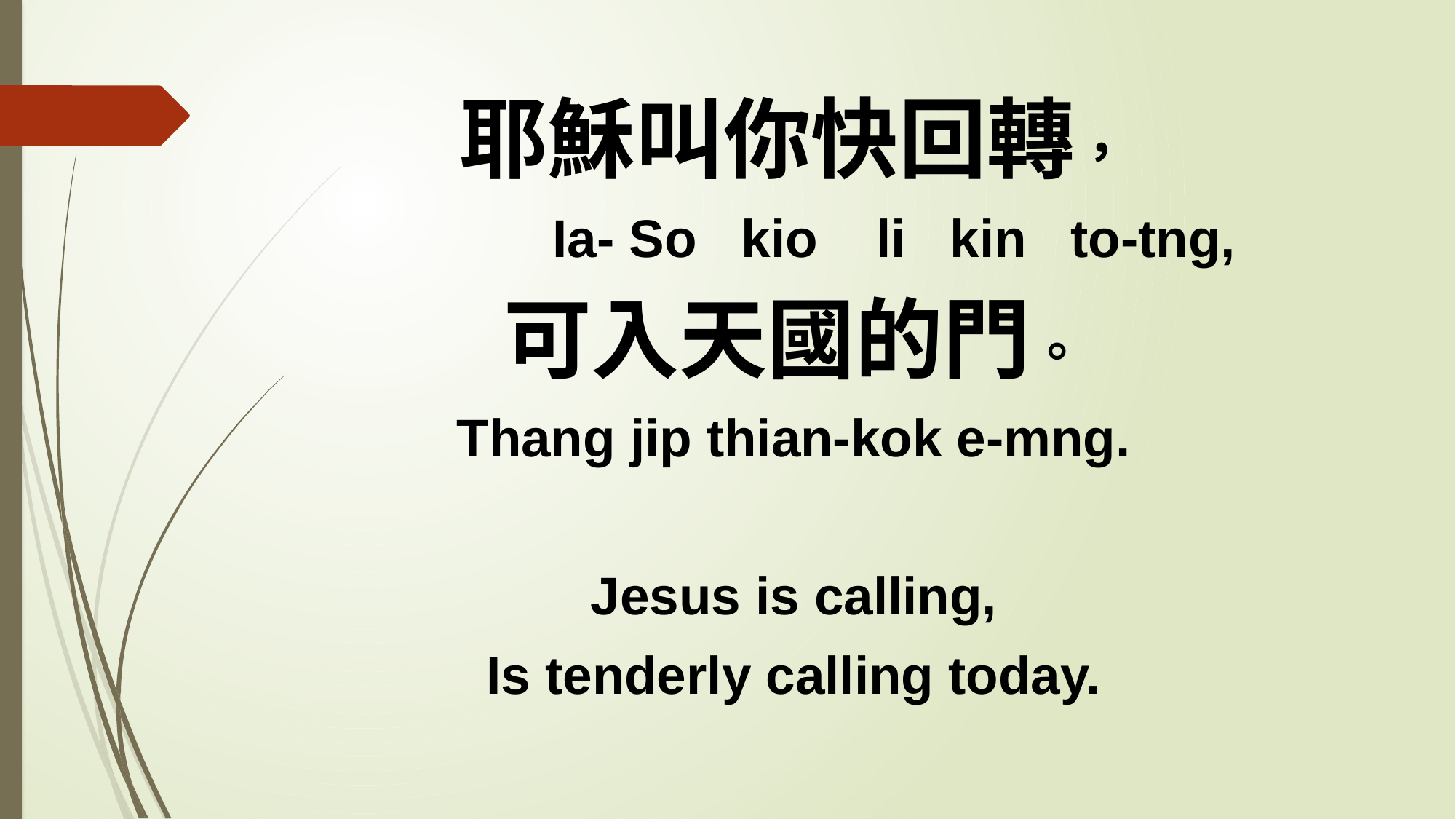

耶穌叫你快回轉，
                   Ia- So   kio    li   kin   to-tng,
可入天國的門。
Thang jip thian-kok e-mng.

Jesus is calling,
Is tenderly calling today.